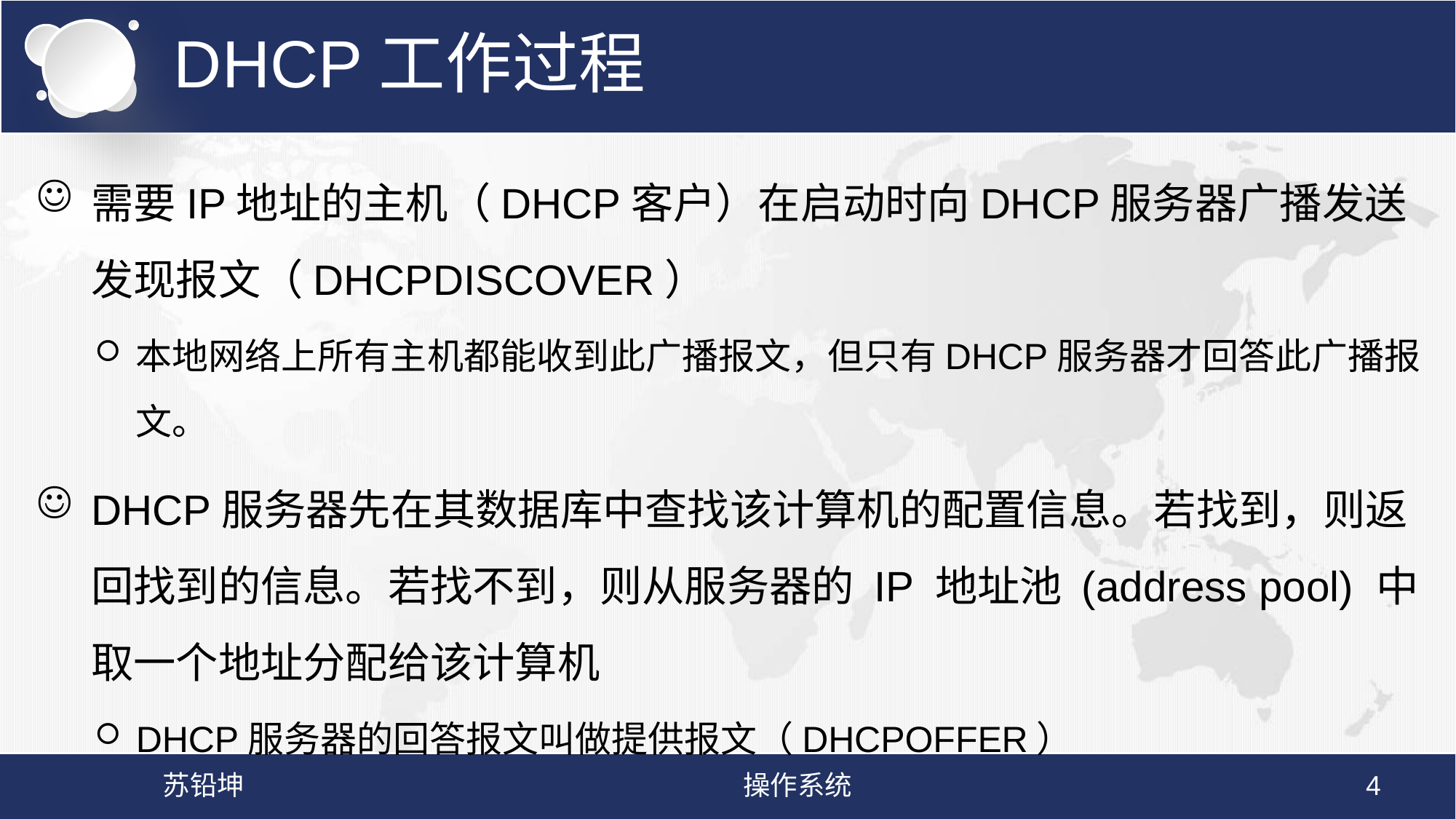

# DHCP工作过程

需要IP地址的主机（DHCP客户）在启动时向DHCP服务器广播发送发现报文（DHCPDISCOVER）
本地网络上所有主机都能收到此广播报文，但只有DHCP服务器才回答此广播报文。
DHCP服务器先在其数据库中查找该计算机的配置信息。若找到，则返回找到的信息。若找不到，则从服务器的 IP 地址池 (address pool) 中取一个地址分配给该计算机
DHCP服务器的回答报文叫做提供报文（DHCPOFFER）
苏铅坤
操作系统
4